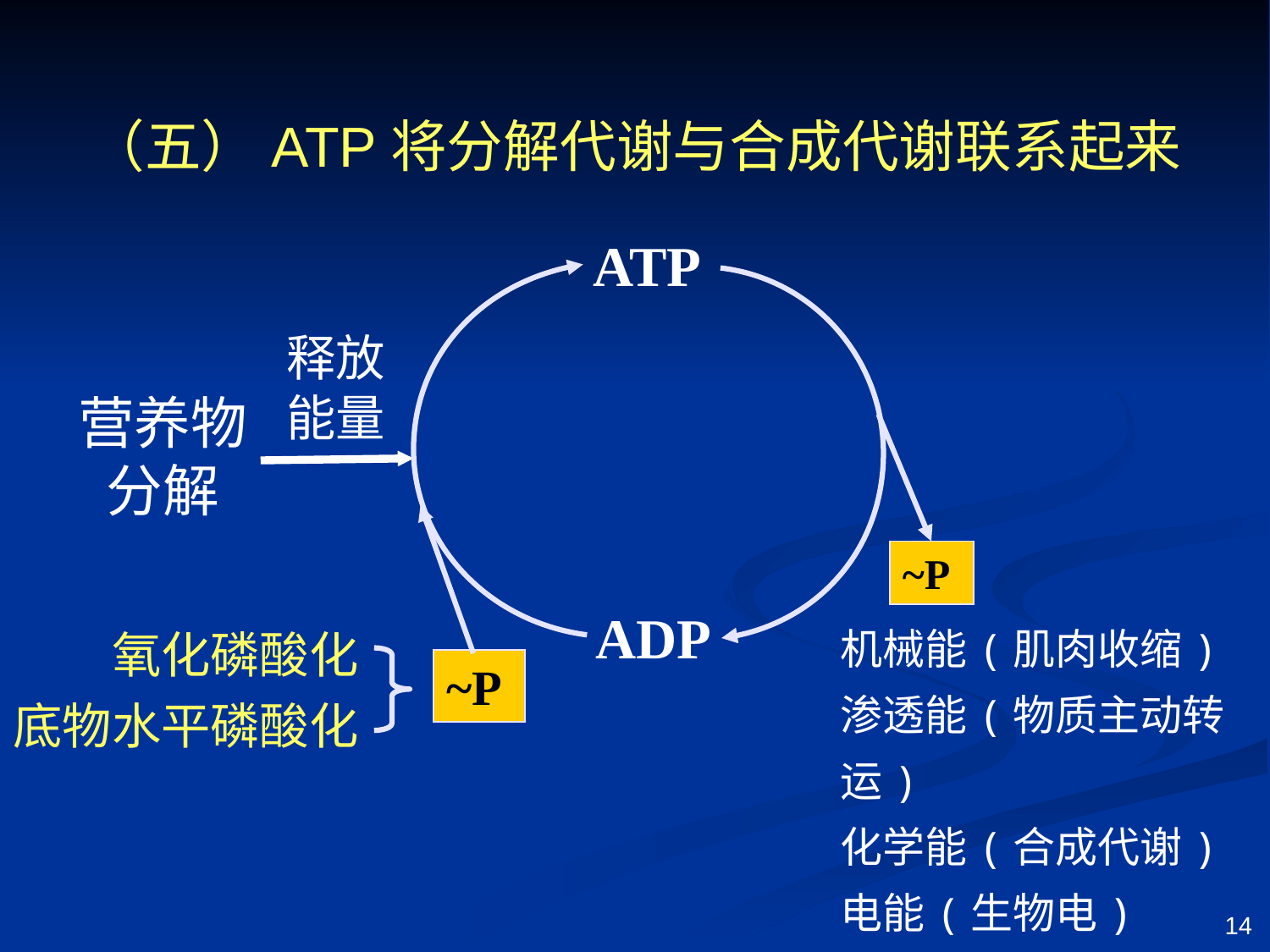

（五）ATP将分解代谢与合成代谢联系起来
ATP

~P

~P
释放能量
营养物分解

ADP
机械能(肌肉收缩)
渗透能(物质主动转运)
化学能(合成代谢)
电能(生物电)
热能(维持体温)
氧化磷酸化
底物水平磷酸化

14